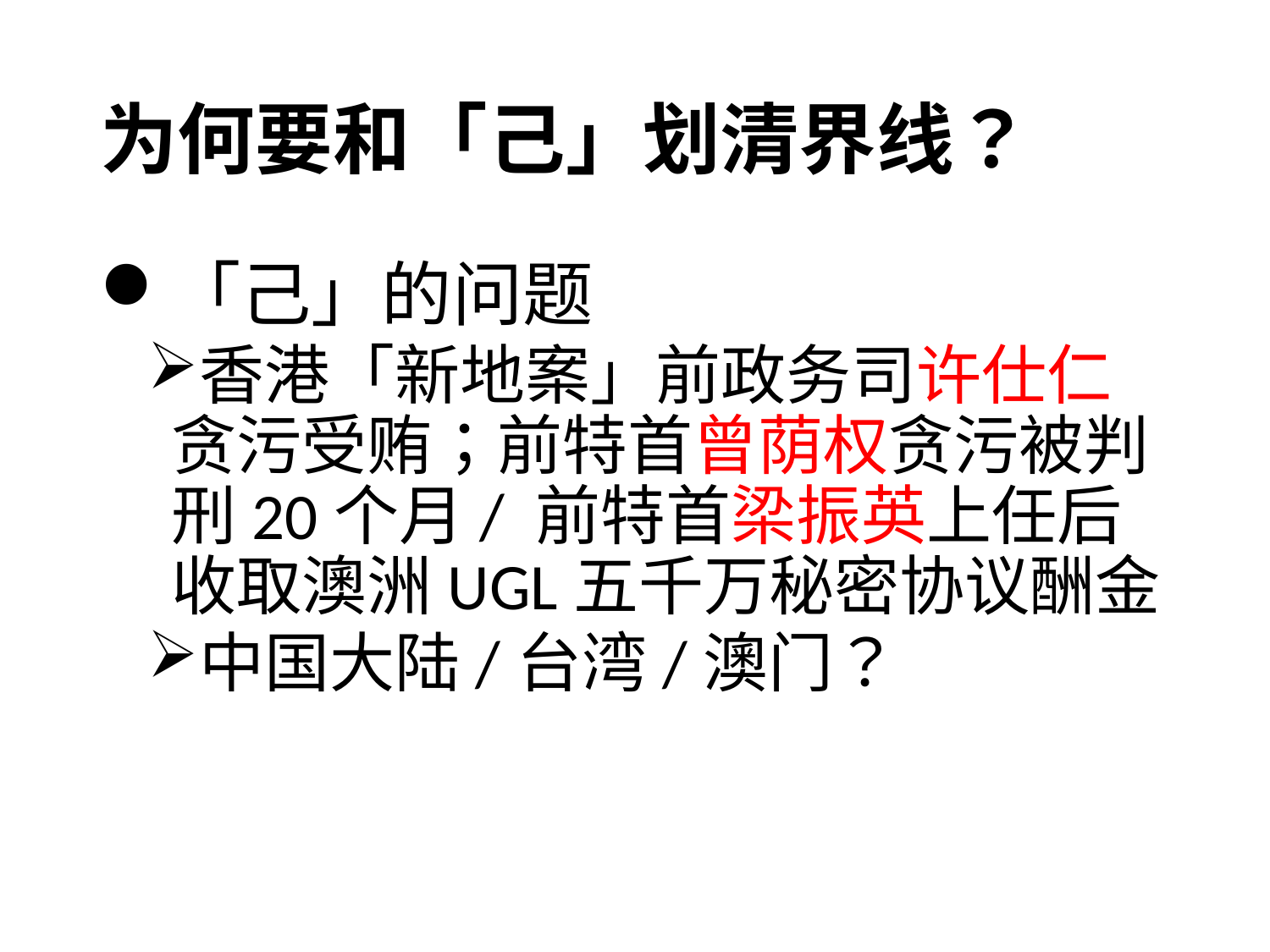

# 为何要和「己」划清界线？
「己」的问题
香港「新地案」前政务司许仕仁贪污受贿；前特首曾荫权贪污被判刑20个月/ 前特首梁振英上任后收取澳洲UGL五千万秘密协议酬金
中国大陆/台湾/澳门？